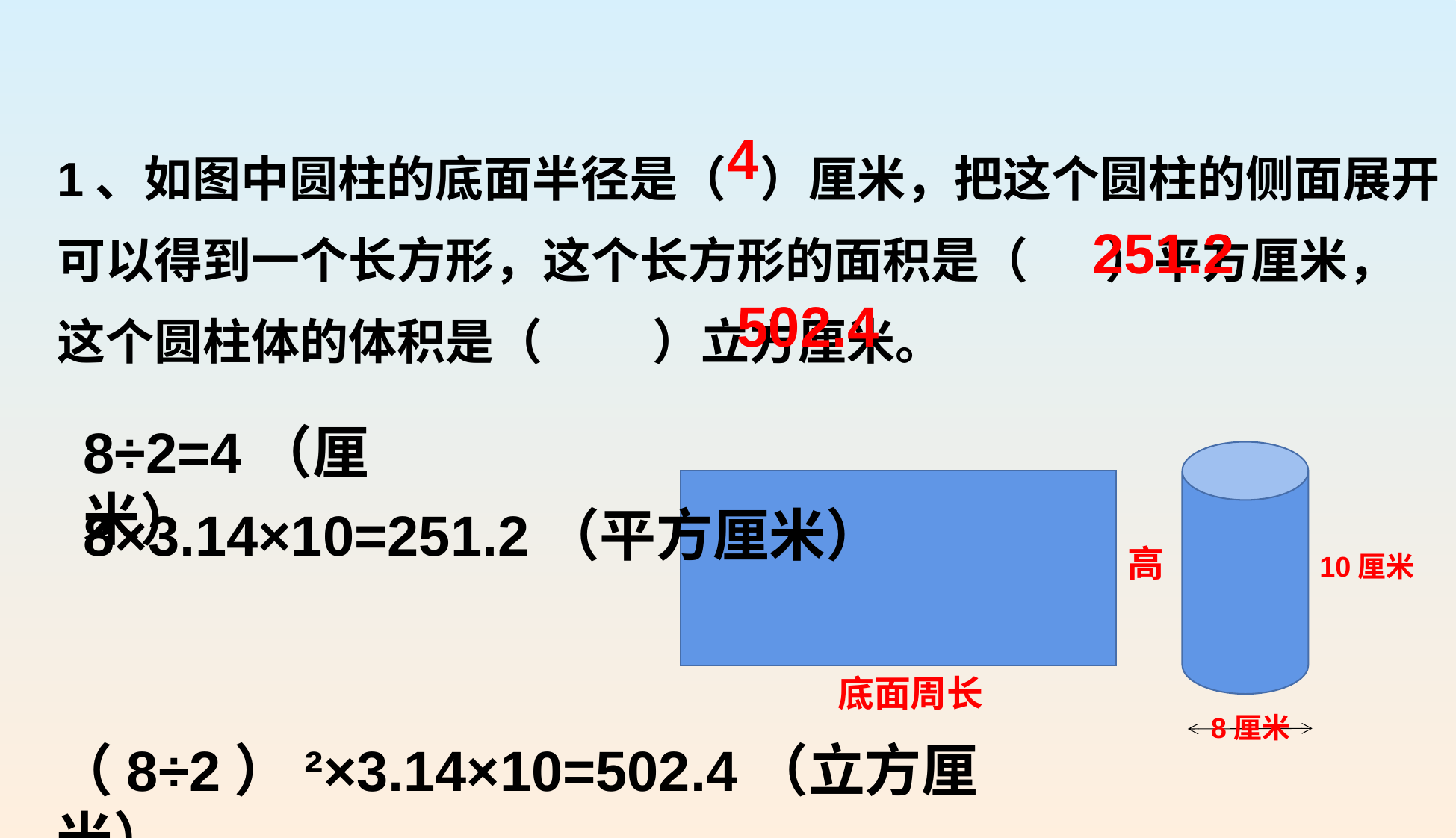

1、如图中圆柱的底面半径是（   ）厘米，把这个圆柱的侧面展开可以得到一个长方形，这个长方形的面积是（       ）平方厘米，这个圆柱体的体积是（          ）立方厘米。
4
251.2
502.4
8÷2=4（厘米）

10厘米
8厘米

8×3.14×10=251.2（平方厘米）
高
底面周长
（8÷2）²×3.14×10=502.4（立方厘米）